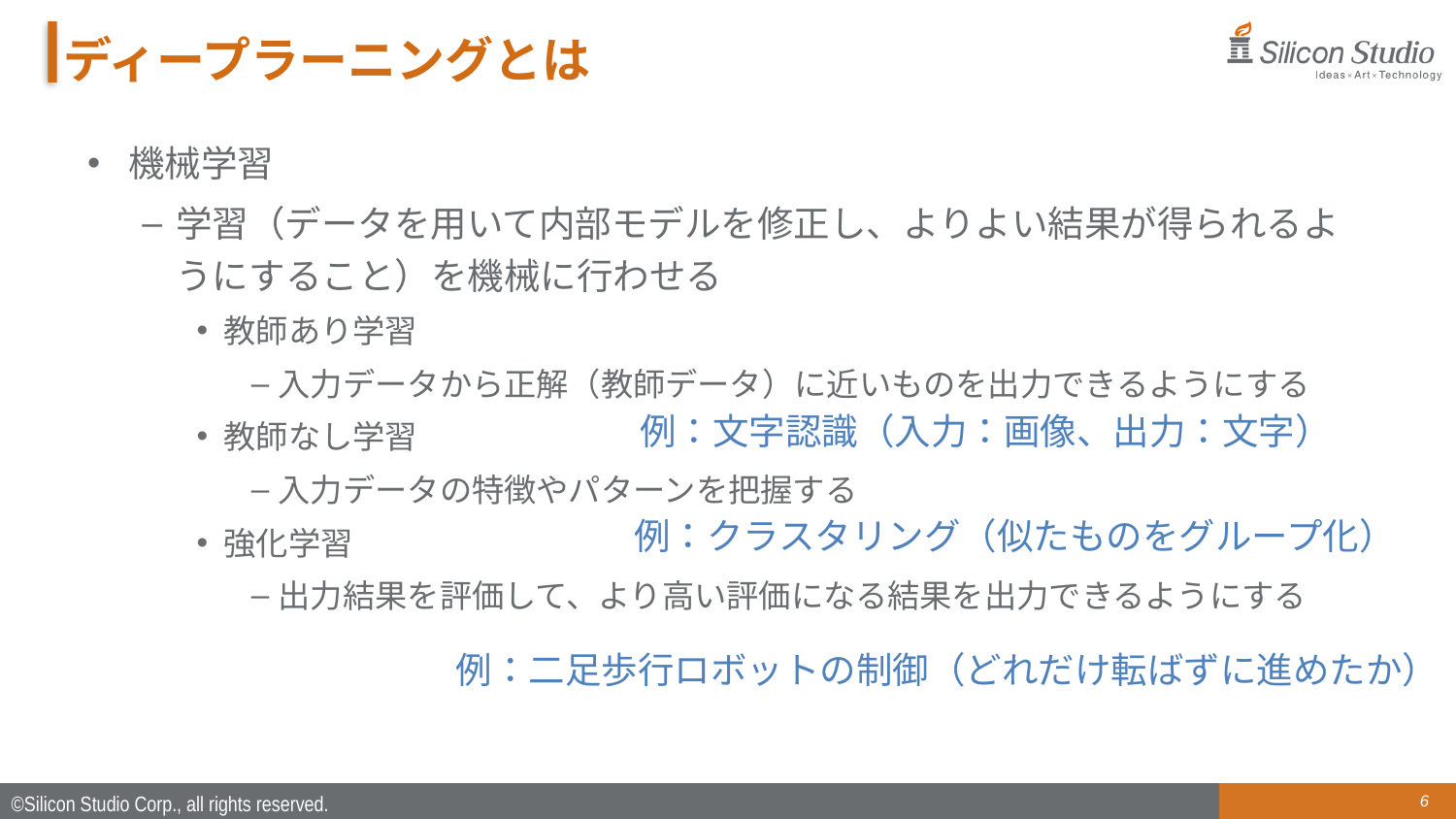

# ディープラーニングとは
機械学習
学習（データを用いて内部モデルを修正し、よりよい結果が得られるようにすること）を機械に行わせる
教師あり学習
入力データから正解（教師データ）に近いものを出力できるようにする
教師なし学習
入力データの特徴やパターンを把握する
強化学習
出力結果を評価して、より高い評価になる結果を出力できるようにする

例：文字認識（入力：画像、出力：文字）
例：クラスタリング（似たものをグループ化）
例：二足歩行ロボットの制御（どれだけ転ばずに進めたか）